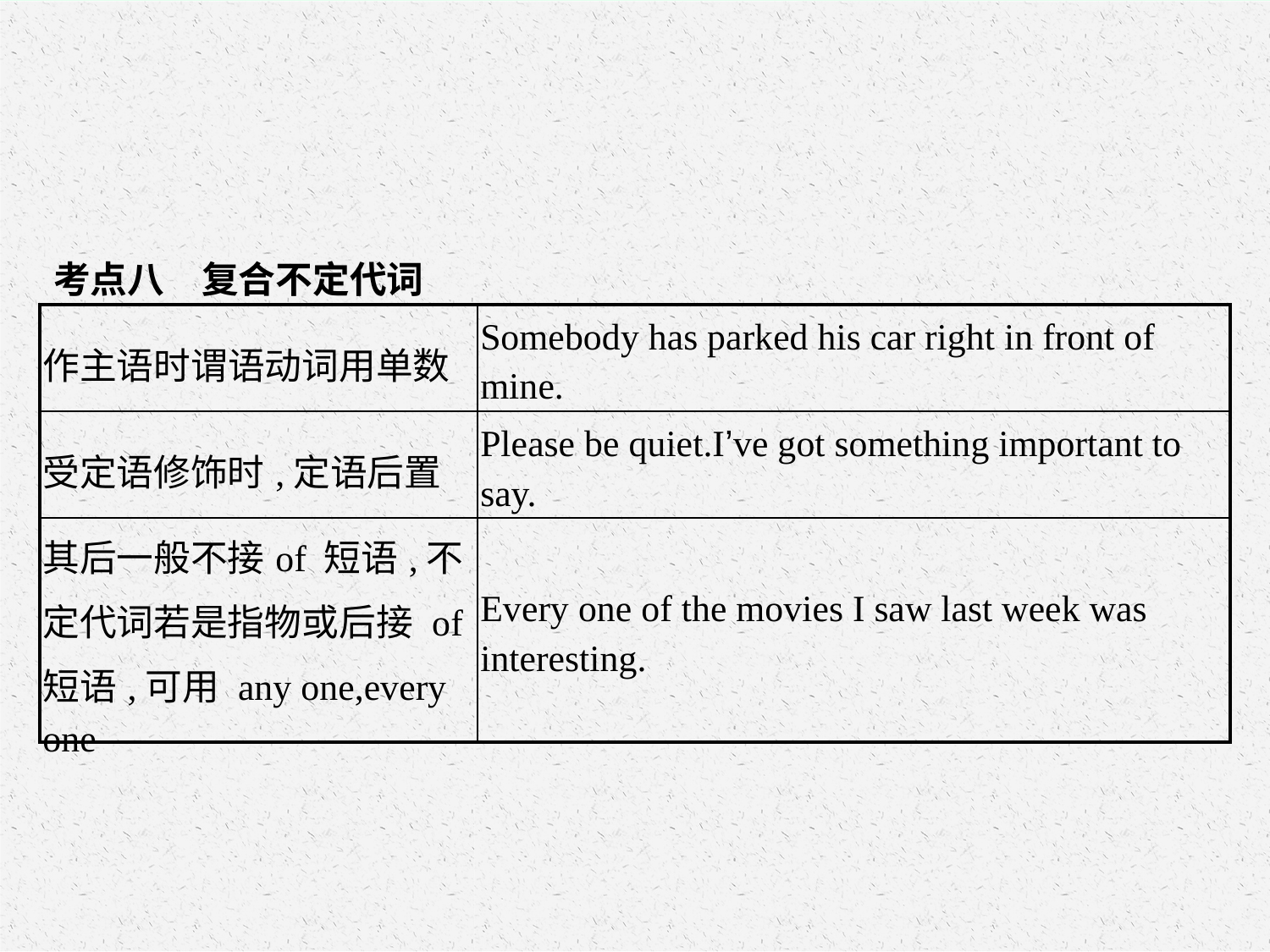

考点八　复合不定代词
| 作主语时谓语动词用单数 | Somebody has parked his car right in front of mine. |
| --- | --- |
| 受定语修饰时,定语后置 | Please be quiet.I’ve got something important to say. |
| 其后一般不接of 短语,不定代词若是指物或后接 of 短语,可用 any one,every one | Every one of the movies I saw last week was interesting. |